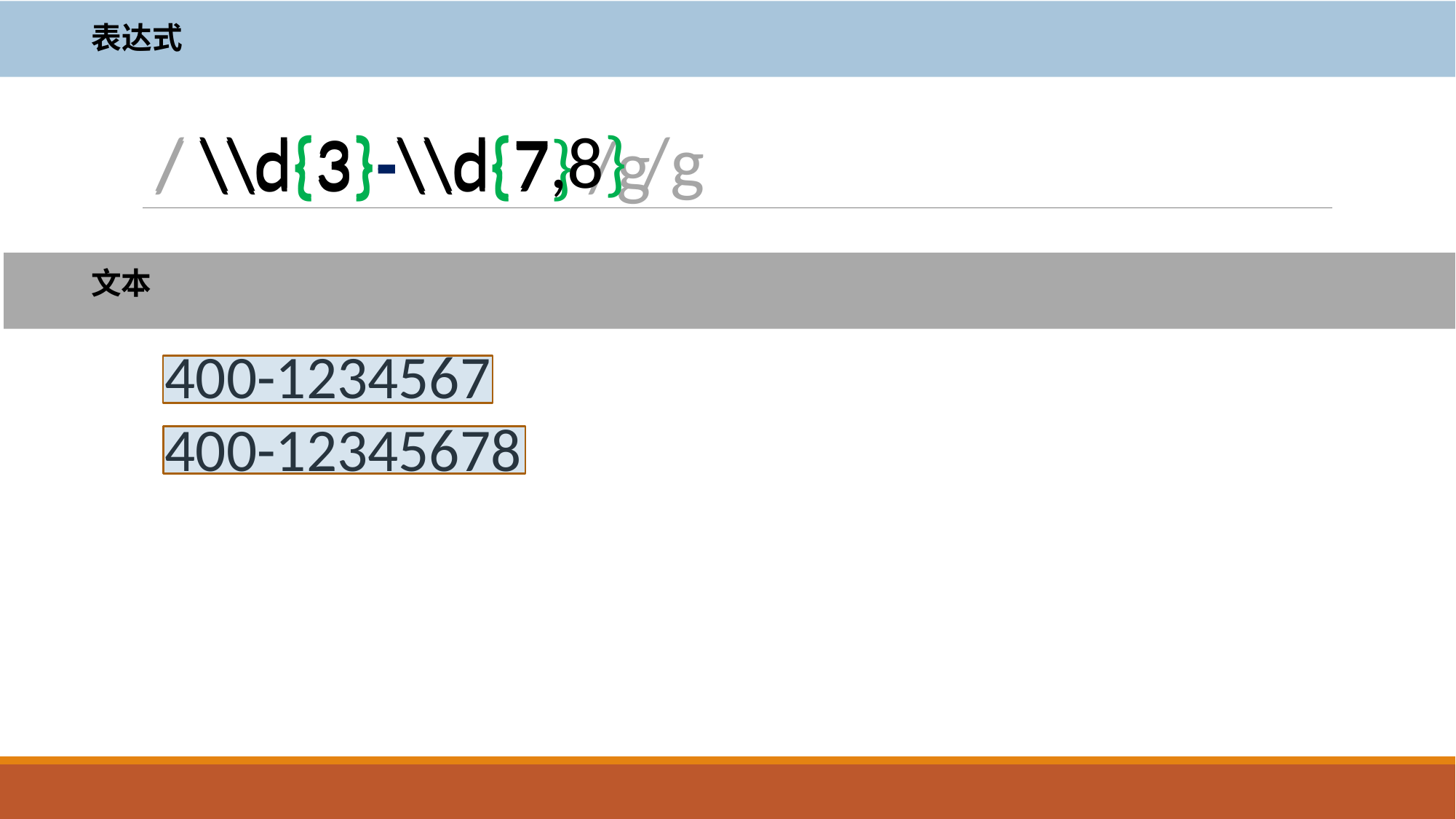

表达式
/ \\d{3}-\\d{7,8} /g
# / \\d{3}-\\d{7} /g

文本
400-1234567
400-12345678